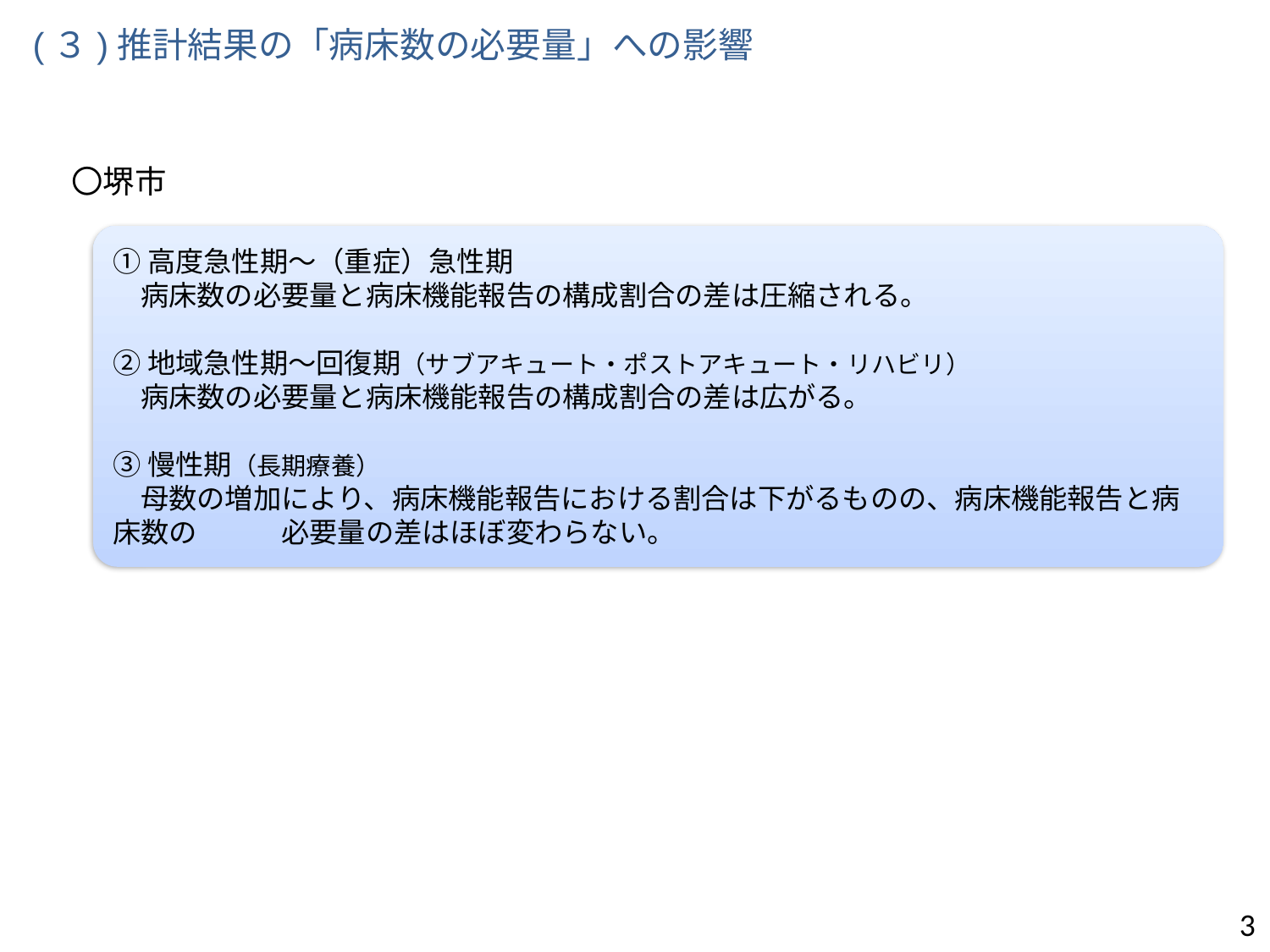

(３)推計結果の「病床数の必要量」への影響
〇堺市
①高度急性期～（重症）急性期
　病床数の必要量と病床機能報告の構成割合の差は圧縮される。

②地域急性期～回復期（サブアキュート・ポストアキュート・リハビリ）
　病床数の必要量と病床機能報告の構成割合の差は広がる。

③慢性期（長期療養）
　母数の増加により、病床機能報告における割合は下がるものの、病床機能報告と病床数の　　　必要量の差はほぼ変わらない。
3